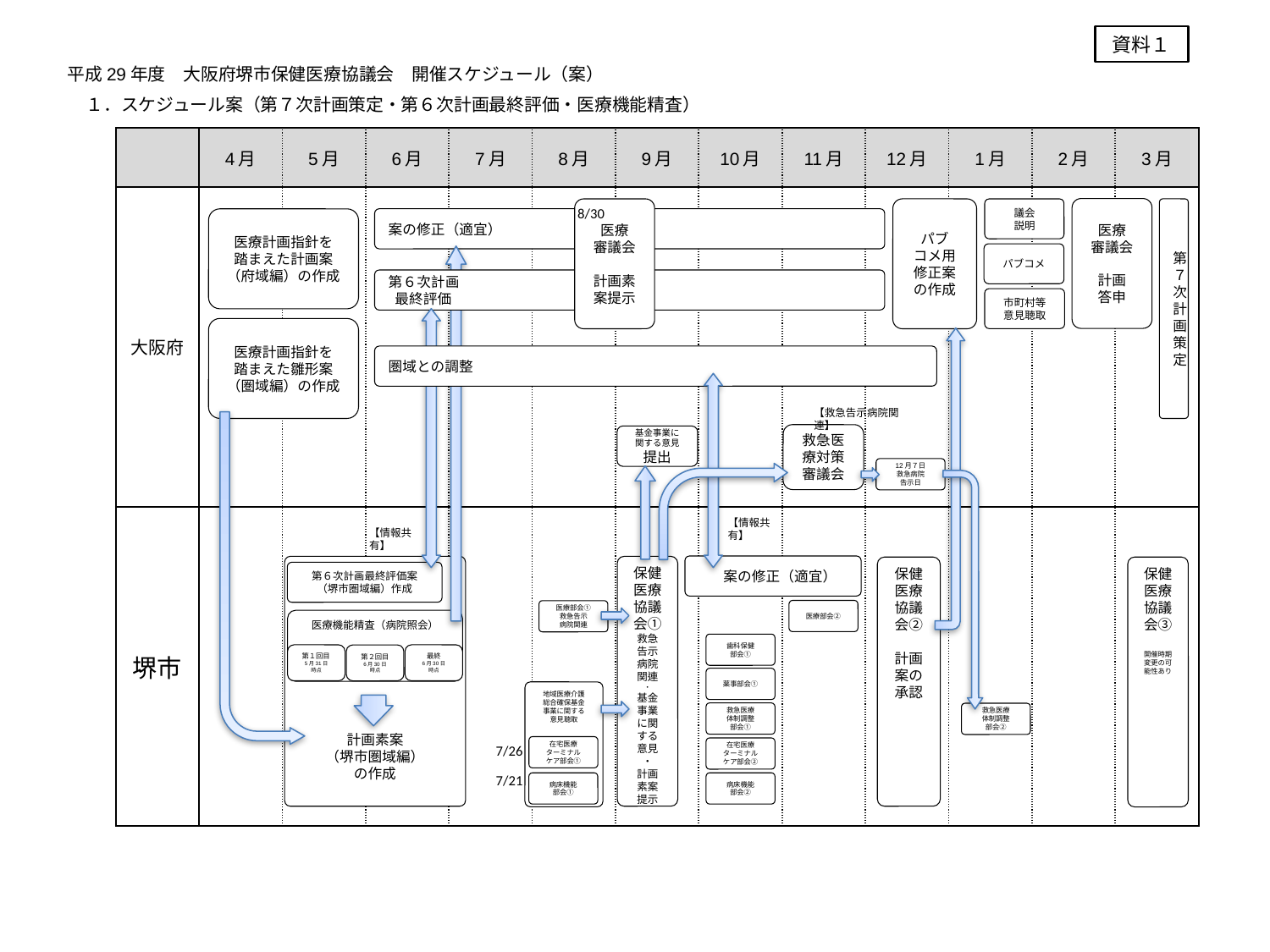

資料１
平成29年度　大阪府堺市保健医療協議会　開催スケジュール（案）
１．スケジュール案（第７次計画策定・第６次計画最終評価・医療機能精査）
|  | 4月 | 5月 | 6月 | 7月 | 8月 | 9月 | 10月 | 11月 | 12月 | 1月 | 2月 | 3月 |
| --- | --- | --- | --- | --- | --- | --- | --- | --- | --- | --- | --- | --- |
| 大阪府 |  |  |  |  |  |  |  |  |  |  |  |  |
| 堺市 |  |  |  |  |  |  |  |  |  |  |  |  |
8/30
医療
審議会

計画
答申
医療
審議会

計画素案提示
パブ
コメ用
修正案
の作成
議会
説明
第
７
次
計
画
策
定
案の修正（適宜）
医療計画指針を
踏まえた計画案
（府域編）の作成
パブコメ
第６次計画
 最終評価
市町村等意見聴取
医療計画指針を
踏まえた雛形案
（圏域編）の作成
圏域との調整
【救急告示病院関連】

救急医療対策審議会
基金事業に関する意見提出

12月７日
救急病院
告示日

【情報共有】
【情報共有】
　案の修正（適宜）
計画素案
（堺市圏域編）
の作成

保健
医療
協議会①
救急告示
病院関連
・
基金
事業に関する
意見
・
計画素案提示
保健
医療
協議会②

計画案の承認
保健
医療
協議会③

開催時期変更の可能性あり
第６次計画最終評価案
（堺市圏域編）作成

医療部会②
医療部会①
救急告示
病院関連

医療機能精査（病院照会）
歯科保健
部会①
第１回目5月31日
時点
最終
6月30日
時点
第２回目
6月30日
時点
薬事部会①
地域医療介護
総合確保基金
事業に関する
意見聴取

救急医療
体制調整
部会①
救急医療
体制調整
部会②
7/26
在宅医療
ターミナル
ケア部会①
在宅医療
ターミナル
ケア部会②
7/21
病床機能
部会②
病床機能
部会①